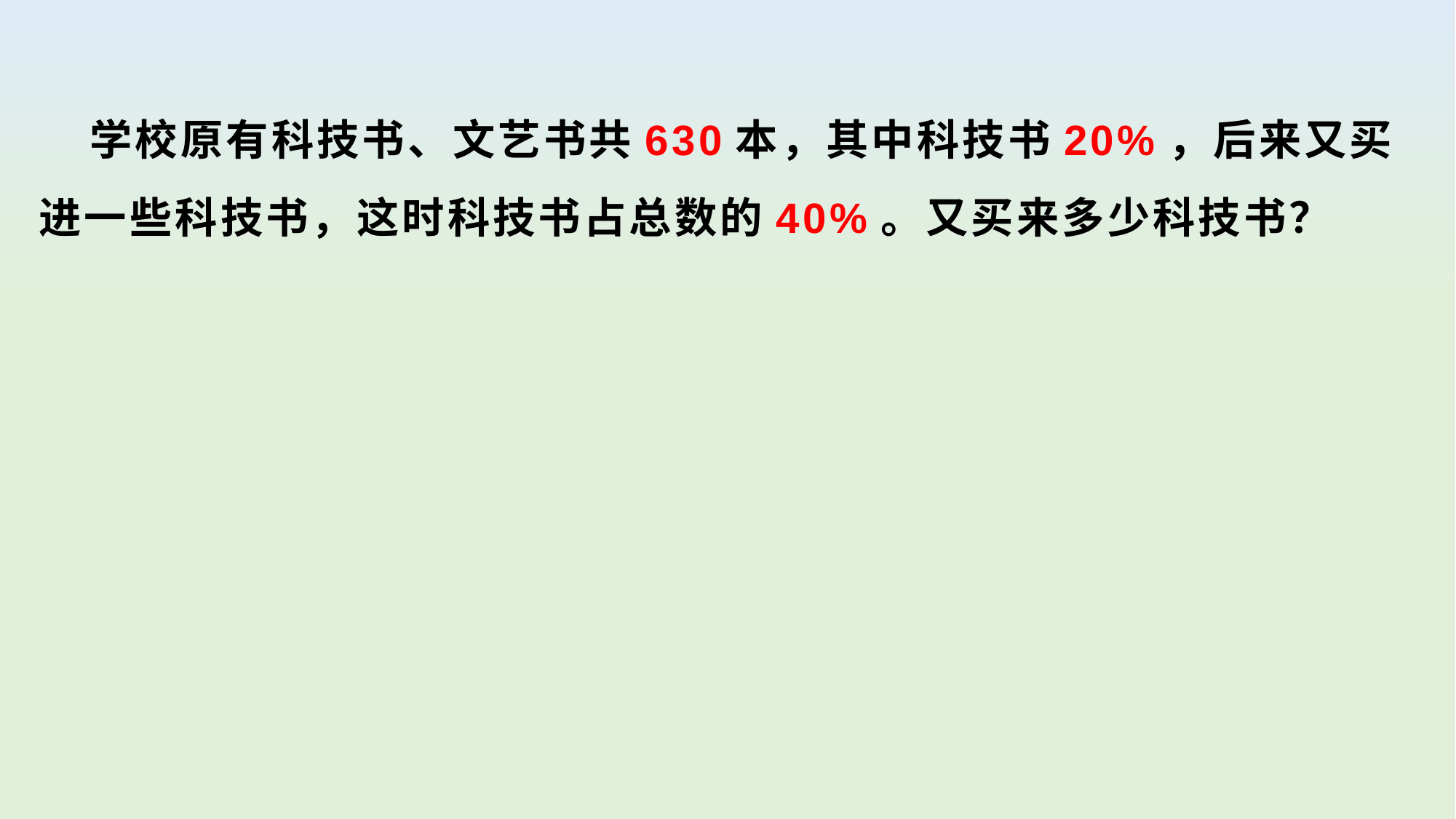

学校原有科技书、文艺书共630本，其中科技书20%，后来又买进一些科技书，这时科技书占总数的40%。又买来多少科技书？